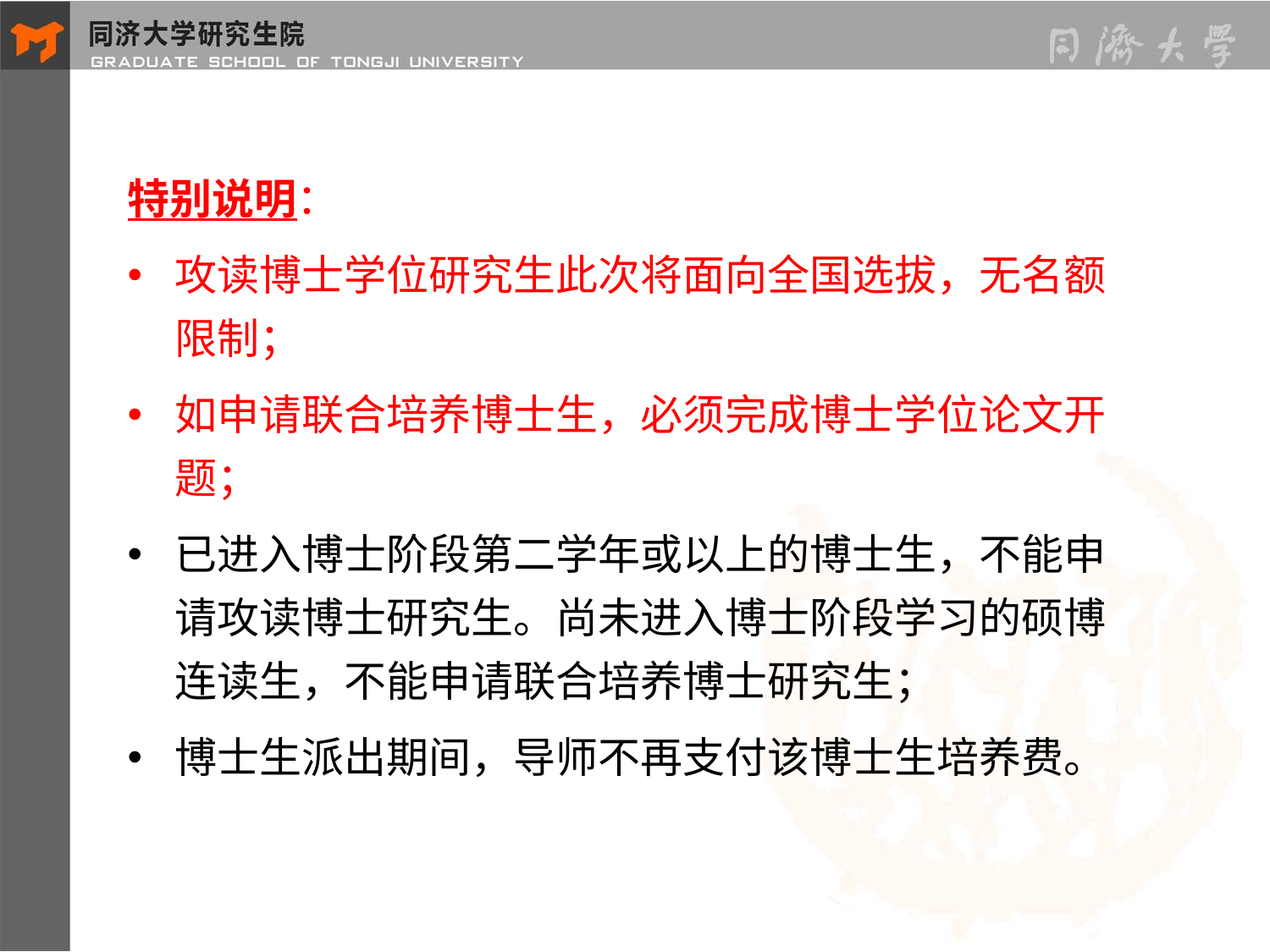

特别说明：
攻读博士学位研究生此次将面向全国选拔，无名额限制；
如申请联合培养博士生，必须完成博士学位论文开题；
已进入博士阶段第二学年或以上的博士生，不能申请攻读博士研究生。尚未进入博士阶段学习的硕博连读生，不能申请联合培养博士研究生；
博士生派出期间，导师不再支付该博士生培养费。
13